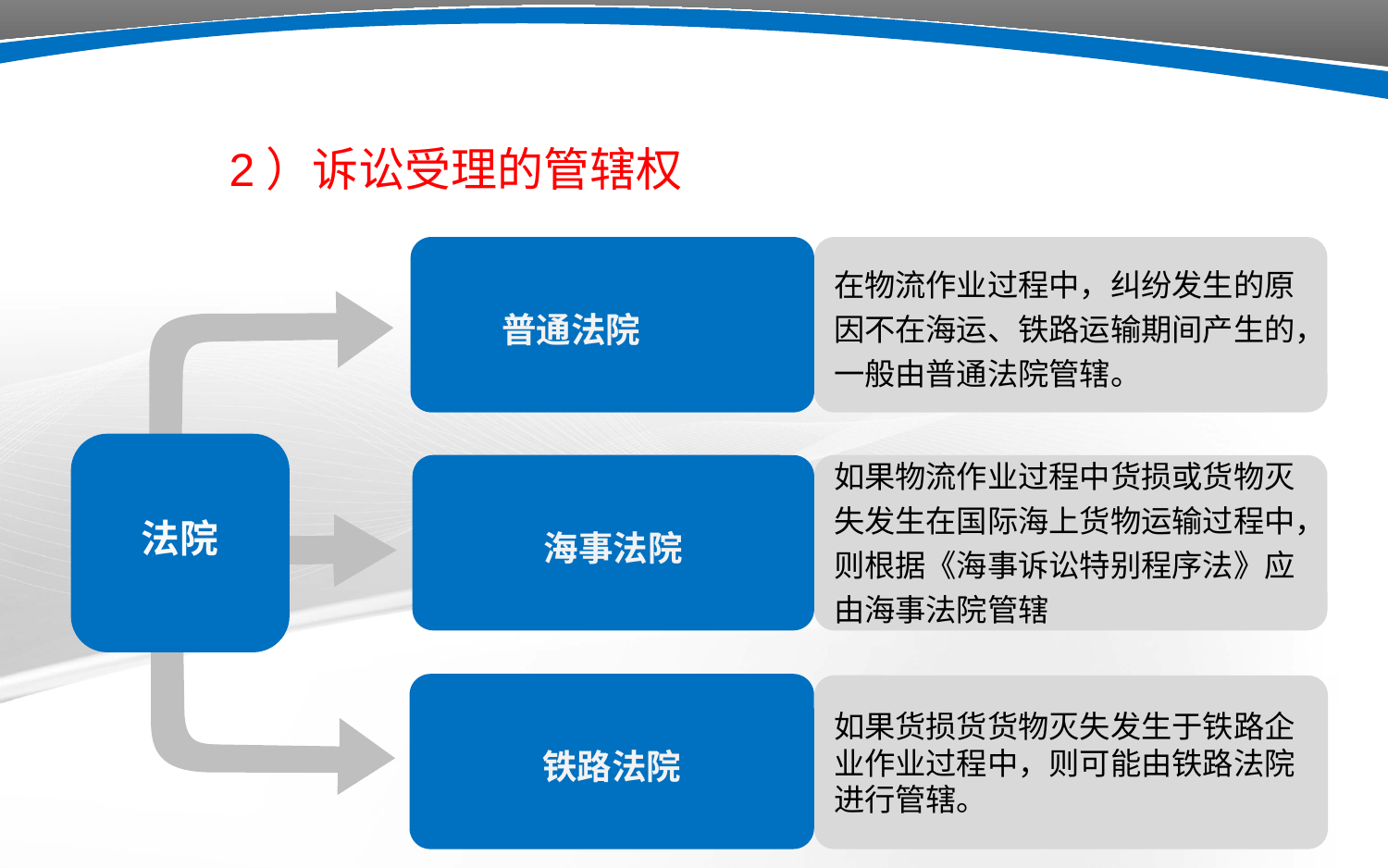

2）诉讼受理的管辖权
        普通法院
在物流作业过程中，纠纷发生的原因不在海运、铁路运输期间产生的，一般由普通法院管辖。

法院
海事法院

如果物流作业过程中货损或货物灭失发生在国际海上货物运输过程中，则根据《海事诉讼特别程序法》应由海事法院管辖

铁路法院
如果货损货货物灭失发生于铁路企业作业过程中，则可能由铁路法院进行管辖。